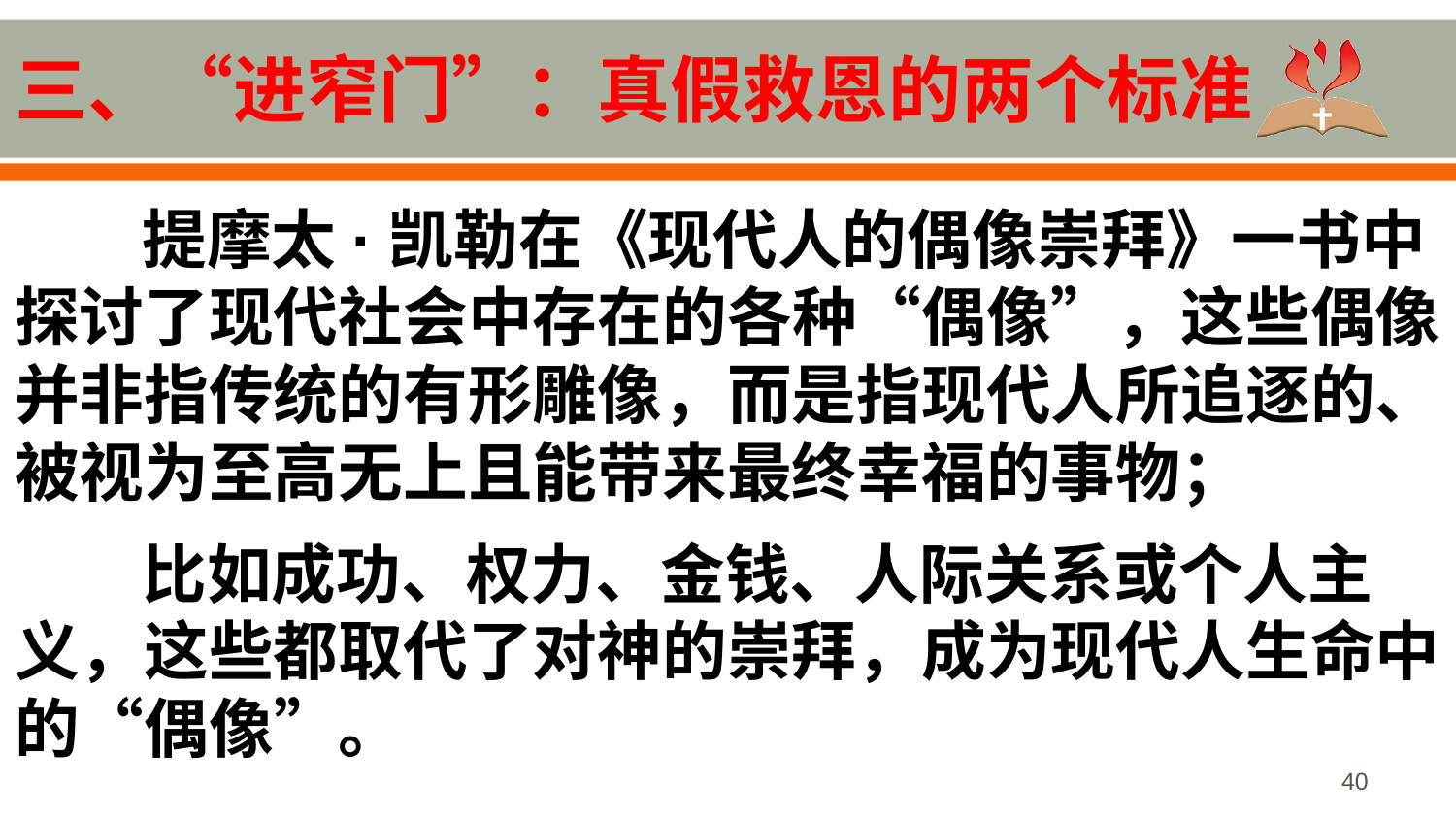

# 三、“进窄门”：真假救恩的两个标准
提摩太·凯勒在《现代人的偶像崇拜》一书中探讨了现代社会中存在的各种“偶像”，这些偶像并非指传统的有形雕像，而是指现代人所追逐的、被视为至高无上且能带来最终幸福的事物；
比如成功、权力、金钱、人际关系或个人主义，这些都取代了对神的崇拜，成为现代人生命中的“偶像”。

40